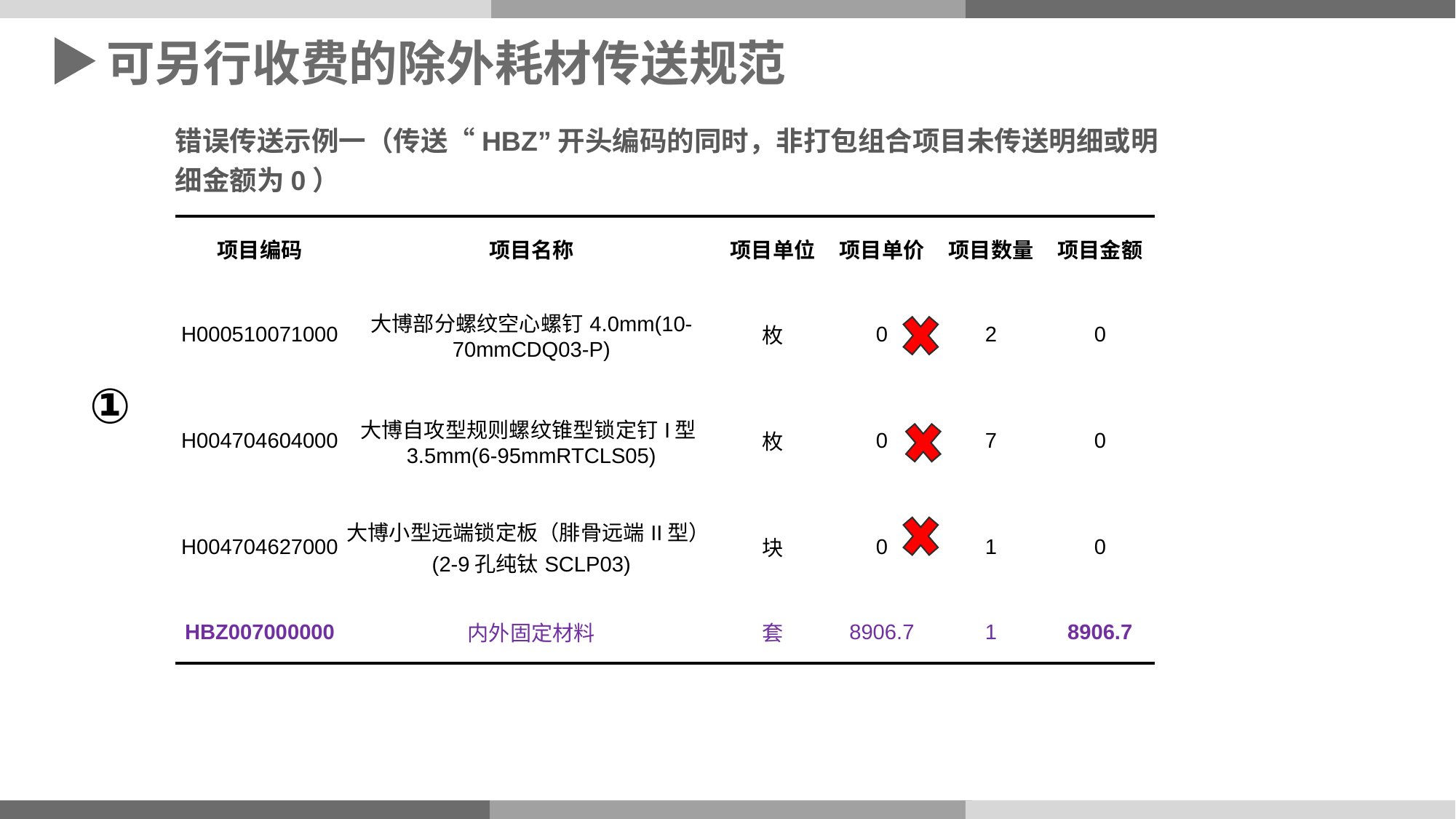

可另行收费的除外耗材传送规范

错误传送示例一（传送“HBZ”开头编码的同时，非打包组合项目未传送明细或明细金额为0）
| 项目编码 | 项目名称 | 项目单位 | 项目单价 | 项目数量 | 项目金额 |
| --- | --- | --- | --- | --- | --- |
| H000510071000 | 大博部分螺纹空心螺钉4.0mm(10-70mmCDQ03-P) | 枚 | 0 | 2 | 0 |
| H004704604000 | 大博自攻型规则螺纹锥型锁定钉I型3.5mm(6-95mmRTCLS05) | 枚 | 0 | 7 | 0 |
| H004704627000 | 大博小型远端锁定板（腓骨远端II型）(2-9孔纯钛SCLP03) | 块 | 0 | 1 | 0 |
| HBZ007000000 | 内外固定材料 | 套 | 8906.7 | 1 | 8906.7 |

①